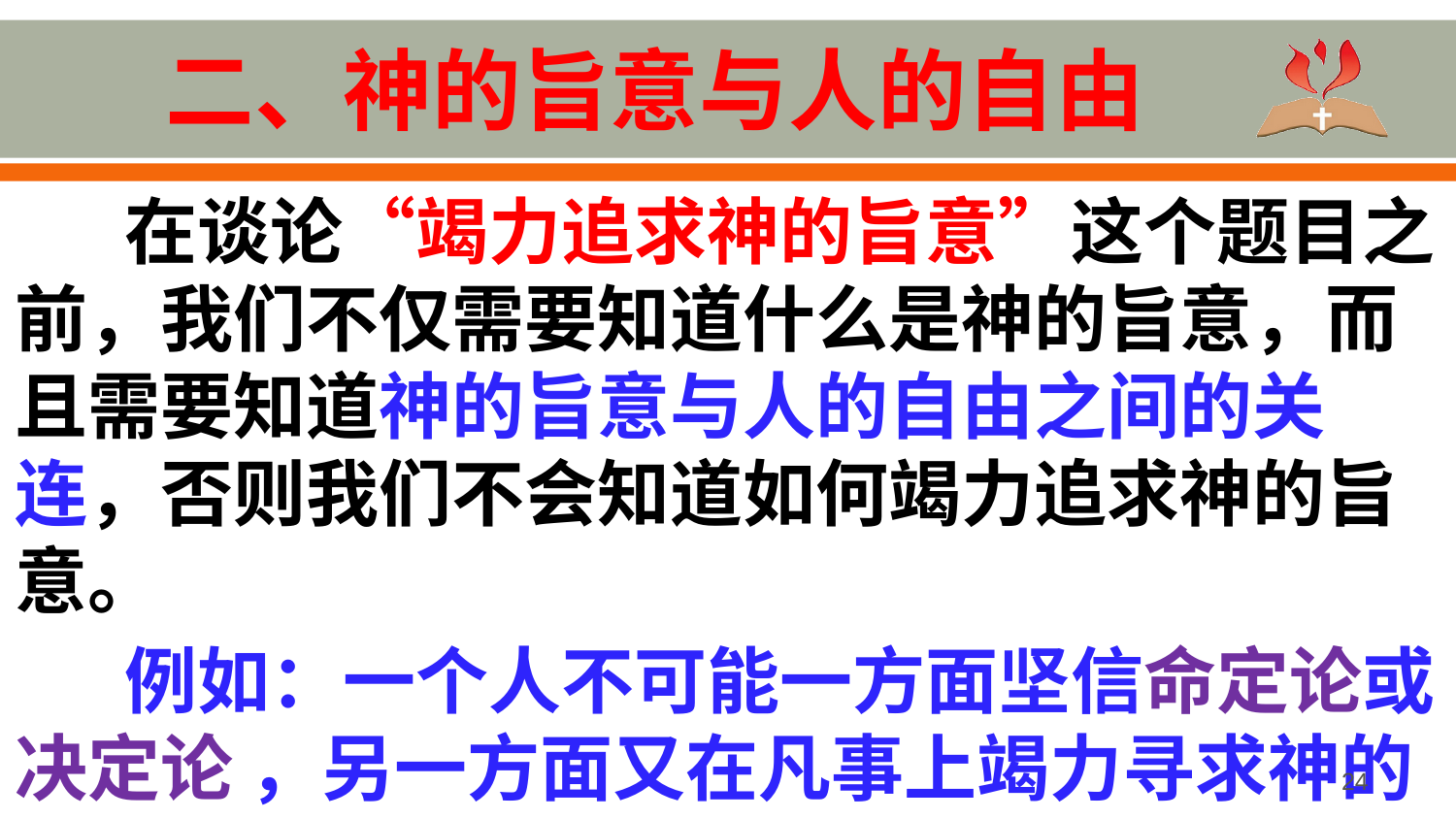

# 二、神的旨意与人的自由
在谈论“竭力追求神的旨意”这个题目之前，我们不仅需要知道什么是神的旨意，而且需要知道神的旨意与人的自由之间的关连，否则我们不会知道如何竭力追求神的旨意。
例如：一个人不可能一方面坚信命定论或决定论 ，另一方面又在凡事上竭力寻求神的旨意。

24